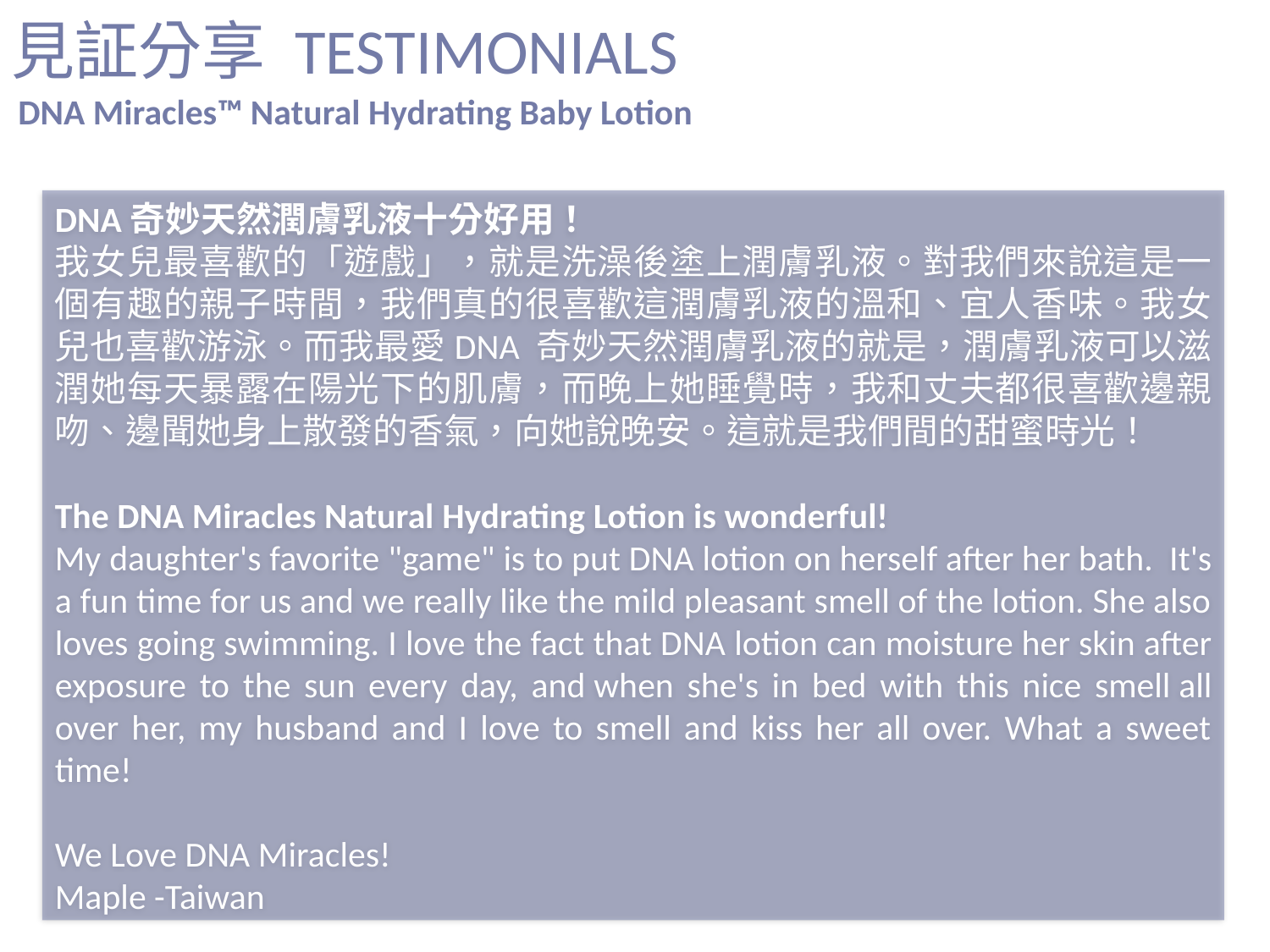

見証分享 TESTIMONIALS
# DNA Miracles™ Natural Hydrating Baby Lotion
DNA奇妙天然潤膚乳液十分好用！
我女兒最喜歡的「遊戲」，就是洗澡後塗上潤膚乳液。對我們來說這是一個有趣的親子時間，我們真的很喜歡這潤膚乳液的溫和、宜人香味。我女兒也喜歡游泳。而我最愛DNA 奇妙天然潤膚乳液的就是，潤膚乳液可以滋潤她每天暴露在陽光下的肌膚，而晚上她睡覺時，我和丈夫都很喜歡邊親吻、邊聞她身上散發的香氣，向她說晚安。這就是我們間的甜蜜時光！

The DNA Miracles Natural Hydrating Lotion is wonderful!
My daughter's favorite "game" is to put DNA lotion on herself after her bath.  It's a fun time for us and we really like the mild pleasant smell of the lotion. She also loves going swimming. I love the fact that DNA lotion can moisture her skin after exposure to the sun every day, and when she's in bed with this nice smell all over her, my husband and I love to smell and kiss her all over. What a sweet time!

We Love DNA Miracles!
Maple -Taiwan